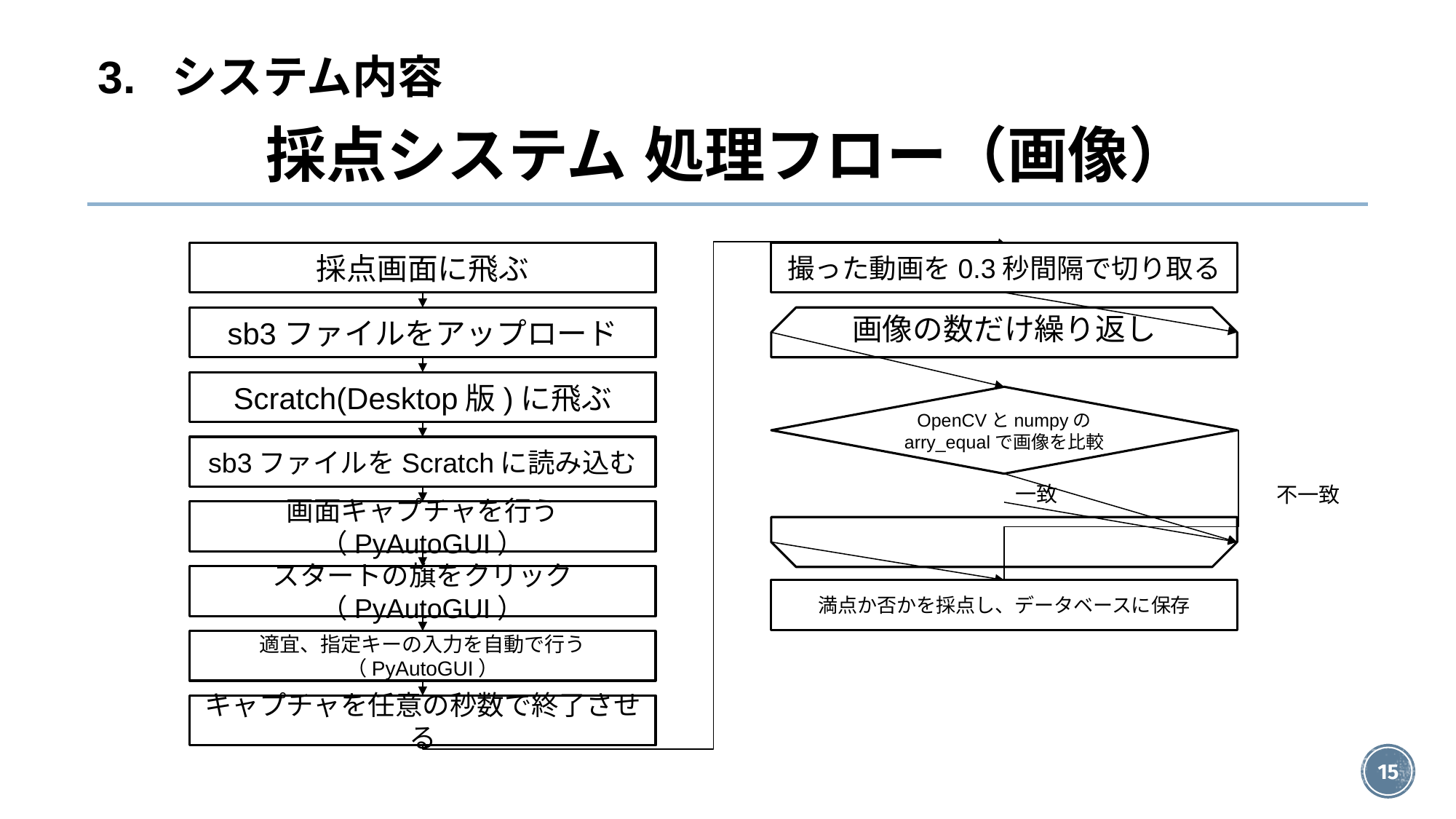

3.  システム内容
# 採点システム 処理フロー（画像）
採点画面に飛ぶ
撮った動画を0.3秒間隔で切り取る
sb3ファイルをアップロード
画像の数だけ繰り返し
Scratch(Desktop版)に飛ぶ
OpenCVとnumpyの
arry_equalで画像を比較
sb3ファイルをScratchに読み込む
一致
不一致
画面キャプチャを行う（PyAutoGUI）

スタートの旗をクリック（PyAutoGUI）
満点か否かを採点し、データベースに保存
適宜、指定キーの入力を自動で行う（PyAutoGUI）
キャプチャを任意の秒数で終了させる

15